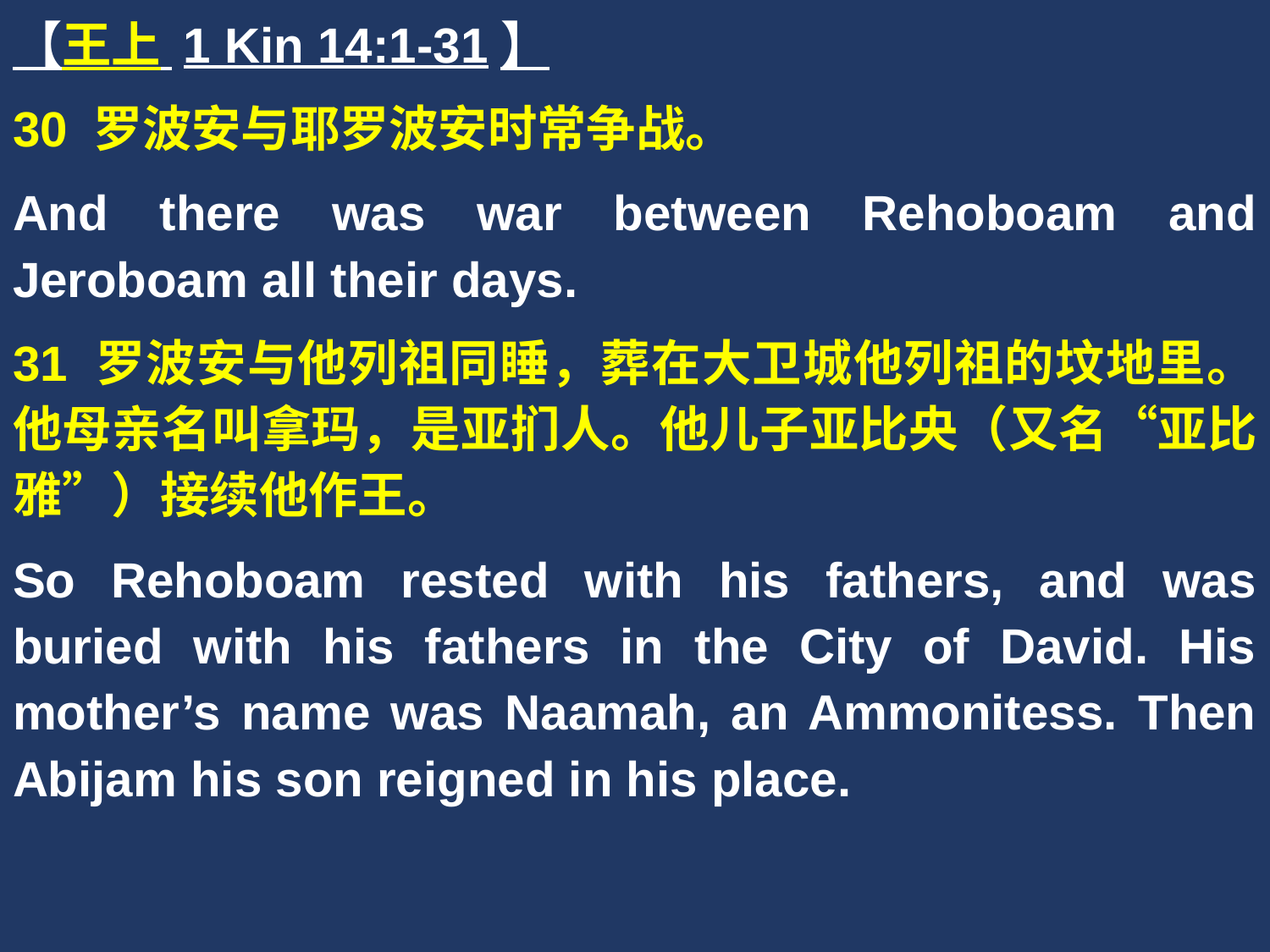

【王上 1 Kin 14:1-31】
30 罗波安与耶罗波安时常争战。
And there was war between Rehoboam and Jeroboam all their days.
31 罗波安与他列祖同睡，葬在大卫城他列祖的坟地里。他母亲名叫拿玛，是亚扪人。他儿子亚比央（又名“亚比雅”）接续他作王。
So Rehoboam rested with his fathers, and was buried with his fathers in the City of David. His mother’s name was Naamah, an Ammonitess. Then Abijam his son reigned in his place.